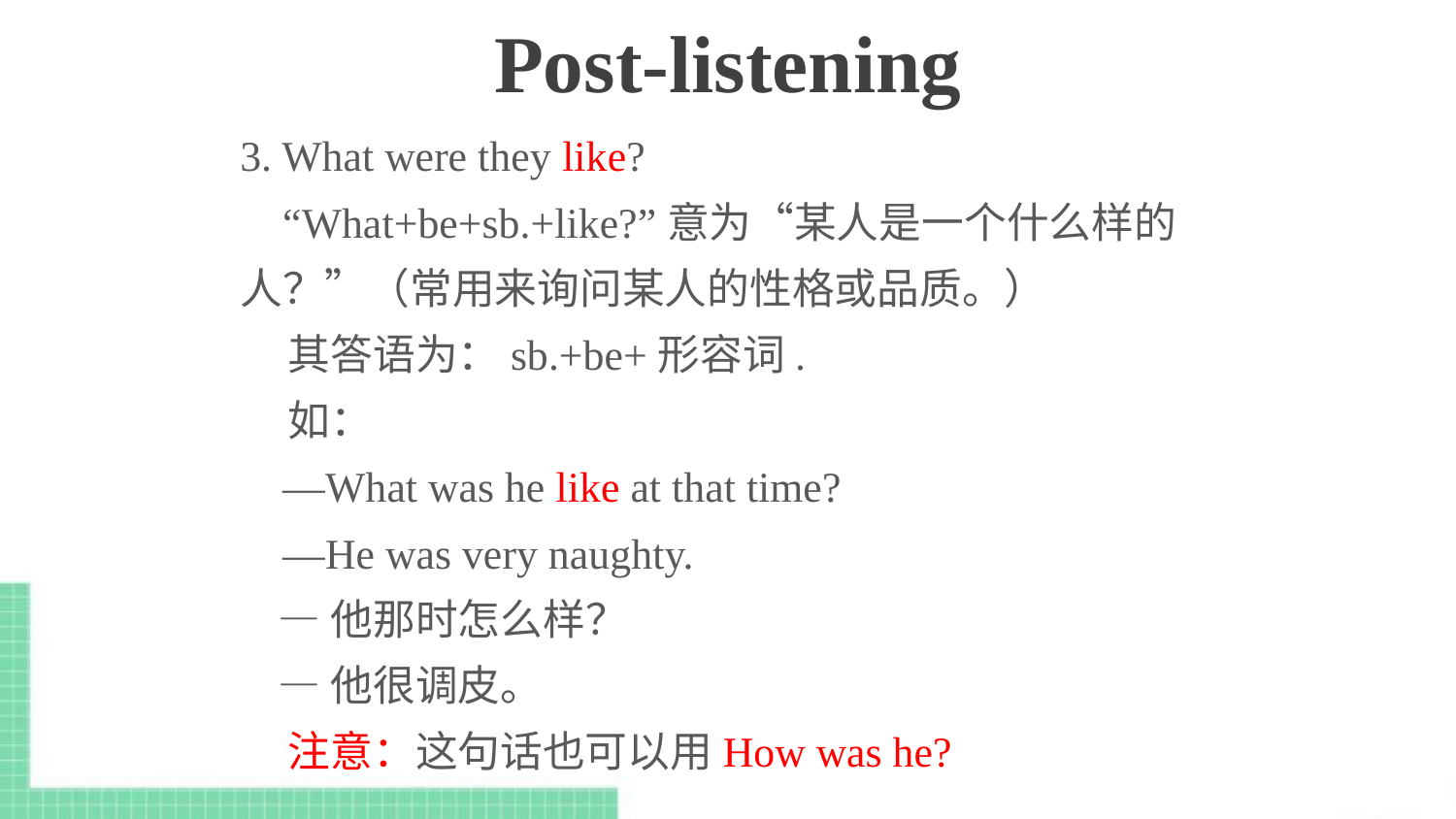

Post-listening
3. What were they like?
    “What+be+sb.+like?”意为“某人是一个什么样的人？”（常用来询问某人的性格或品质。）
    其答语为：sb.+be+形容词.
    如：
    —What was he like at that time?
    —He was very naughty.
    —他那时怎么样？
    —他很调皮。
    注意：这句话也可以用How was he?